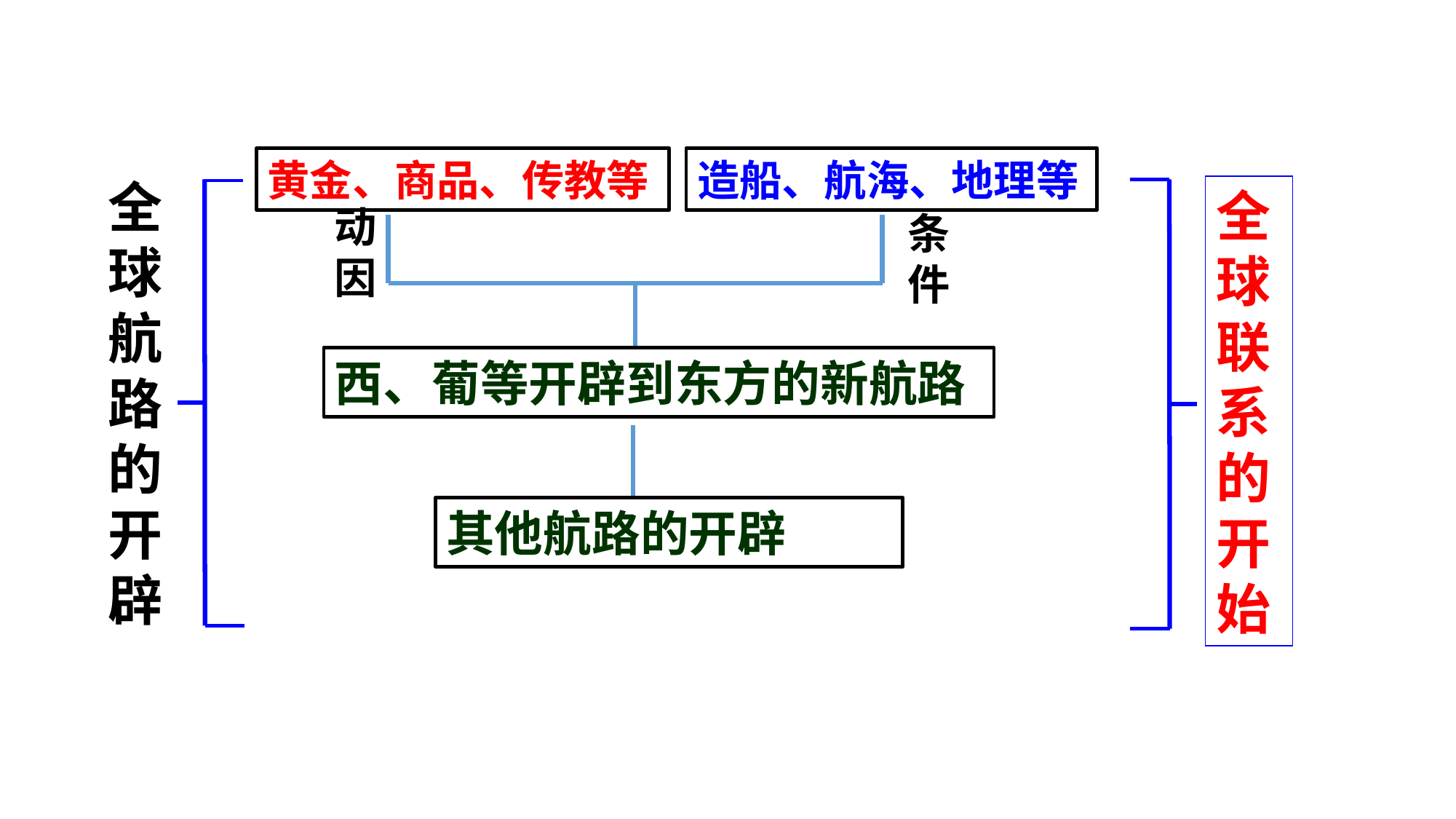

黄金、商品、传教等
造船、航海、地理等
全球航路的开辟
全球联系的开始
动因
条件
西、葡等开辟到东方的新航路
其他航路的开辟